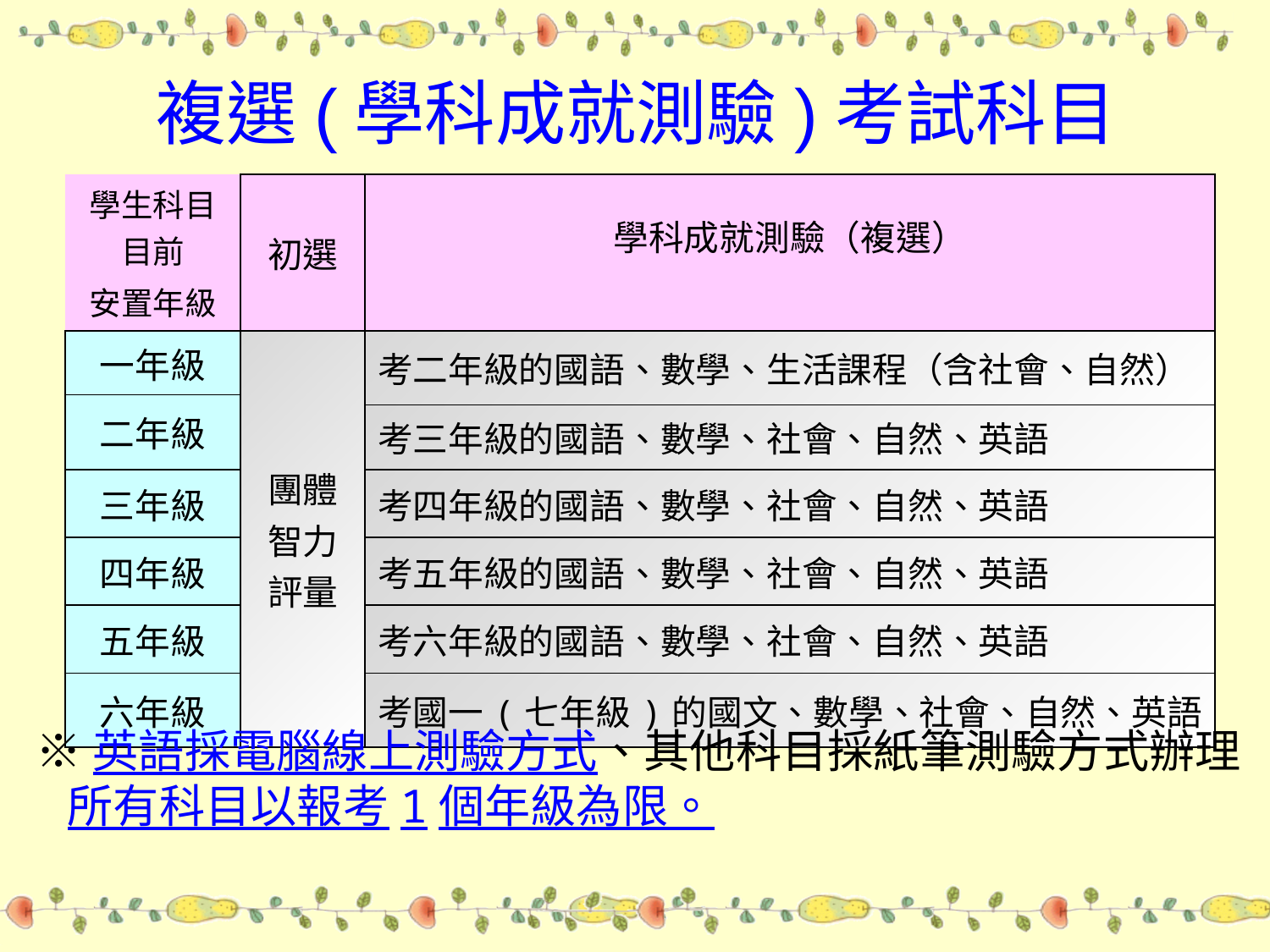

# 複選(學科成就測驗)考試科目
| 學生科目目前 安置年級 | 初選 | 學科成就測驗（複選） |
| --- | --- | --- |
| 一年級 | 團體智力評量 | 考二年級的國語、數學、生活課程（含社會、自然） |
| 二年級 |  |  |
|  |  | 考三年級的國語、數學、社會、自然、英語 |
| 三年級 |  | 考四年級的國語、數學、社會、自然、英語 |
| 四年級 |  | 考五年級的國語、數學、社會、自然、英語 |
| 五年級 |  | 考六年級的國語、數學、社會、自然、英語 |
| 六年級 |  | 考國一(七年級)的國文、數學、社會、自然、英語 |
※英語採電腦線上測驗方式、其他科目採紙筆測驗方式辦理
  所有科目以報考1個年級為限。